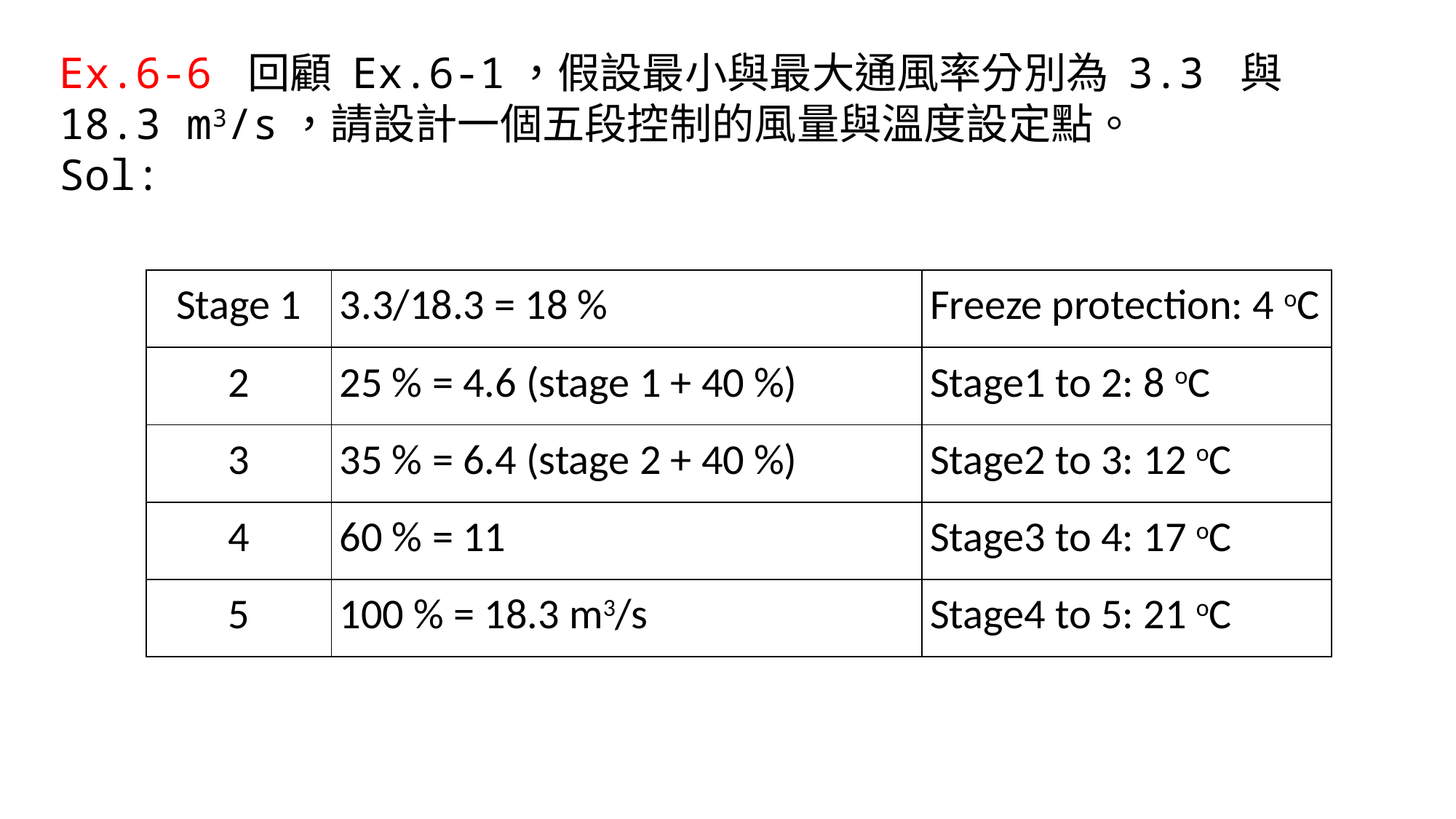

Ex.6-6 回顧 Ex.6-1，假設最小與最大通風率分別為 3.3 與 18.3 m3/s，請設計一個五段控制的風量與溫度設定點。
Sol:
| Stage 1 | 3.3/18.3 = 18 % | Freeze protection: 4 oC |
| --- | --- | --- |
| 2 | 25 % = 4.6 (stage 1 + 40 %) | Stage1 to 2: 8 oC |
| 3 | 35 % = 6.4 (stage 2 + 40 %) | Stage2 to 3: 12 oC |
| 4 | 60 % = 11 | Stage3 to 4: 17 oC |
| 5 | 100 % = 18.3 m3/s | Stage4 to 5: 21 oC |